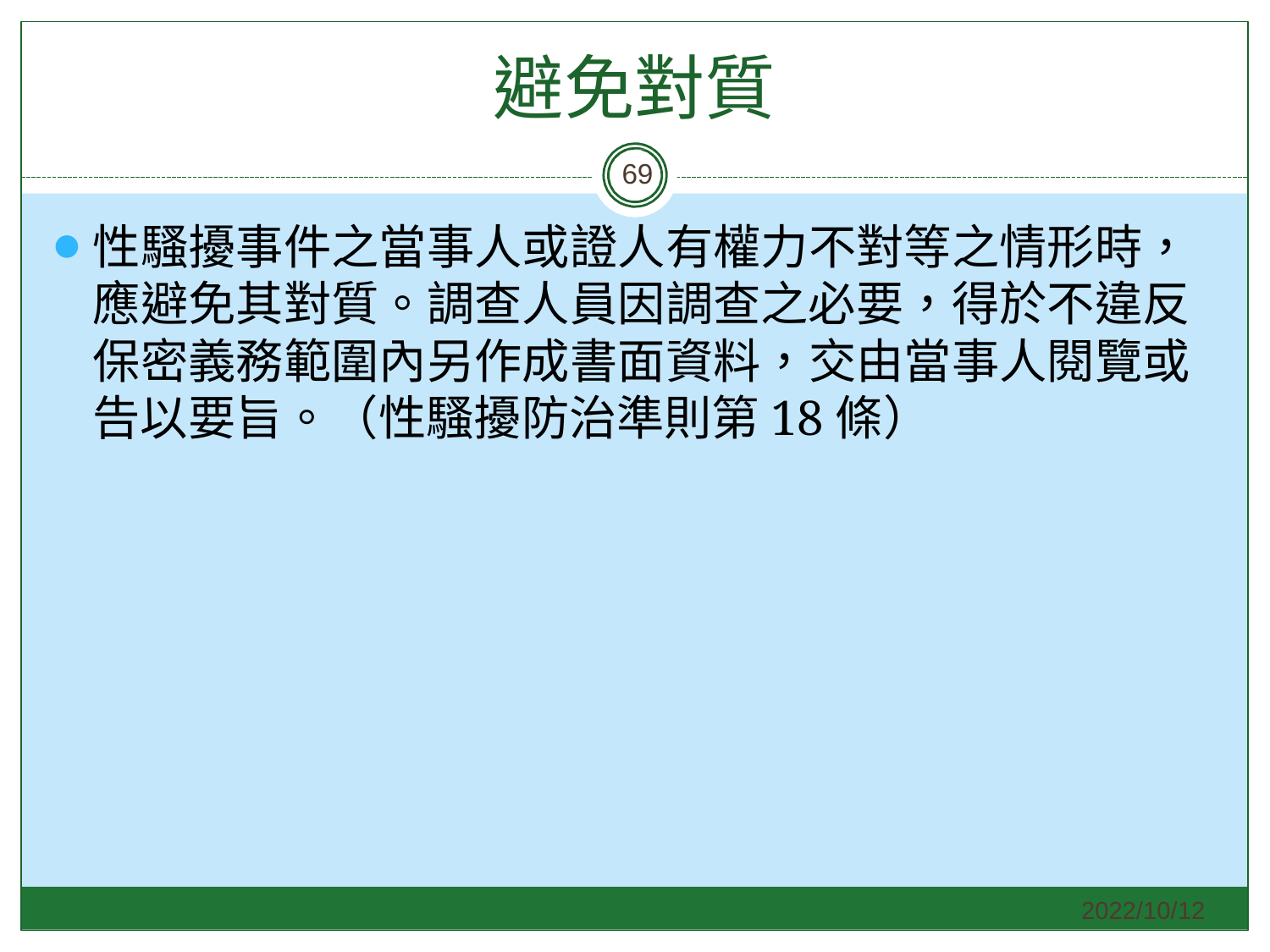

# 避免對質
69

性騷擾事件之當事人或證人有權力不對等之情形時， 應避免其對質。調查人員因調查之必要，得於不違反 保密義務範圍內另作成書面資料，交由當事人閱覽或 告以要旨。（性騷擾防治準則第18條）
2022/10/12